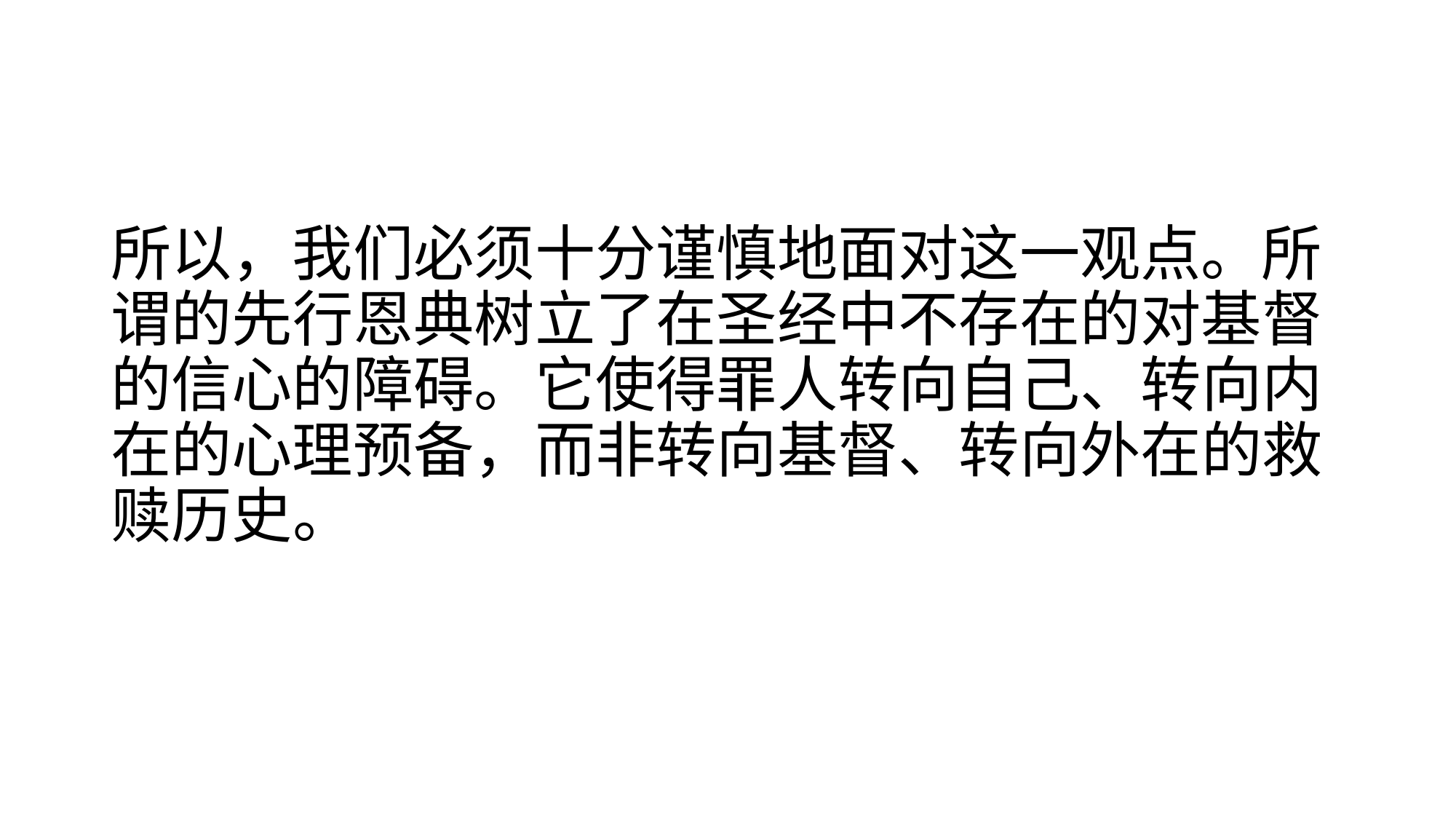

#
所以，我们必须十分谨慎地面对这一观点。所谓的先行恩典树立了在圣经中不存在的对基督的信心的障碍。它使得罪人转向自己、转向内在的心理预备，而非转向基督、转向外在的救赎历史。